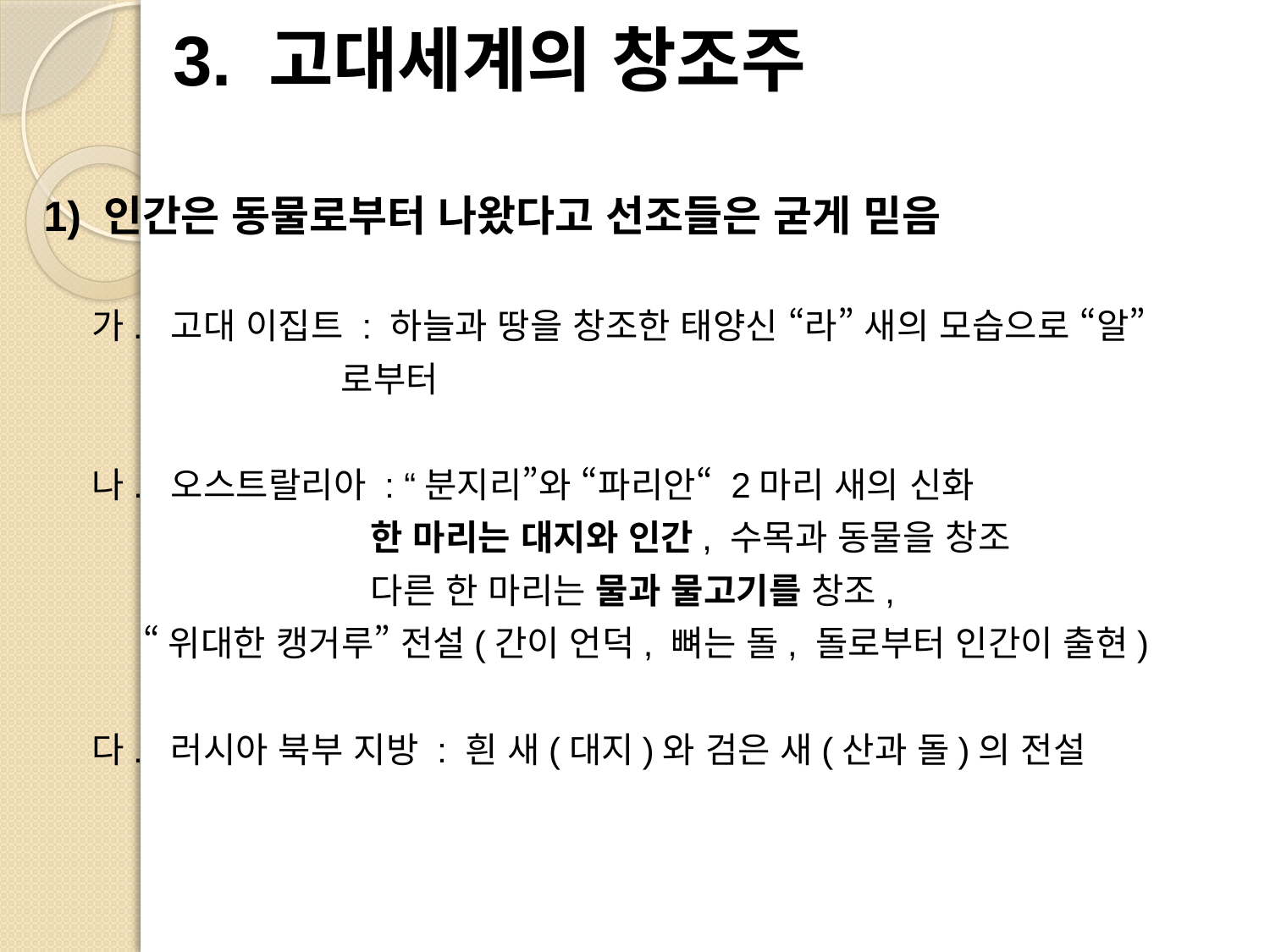

# 3. 고대세계의 창조주

1) 인간은 동물로부터 나왔다고 선조들은 굳게 믿음

    가.  고대 이집트 : 하늘과 땅을 창조한 태양신 “라” 새의 모습으로 “알”
                             로부터

    나.  오스트랄리아 : “분지리”와 “파리안“ 2마리 새의 신화
                                한 마리는 대지와 인간, 수목과 동물을 창조
                                다른 한 마리는 물과 물고기를 창조,
          “위대한 캥거루” 전설(간이 언덕, 뼈는 돌, 돌로부터 인간이 출현)

    다.  러시아 북부 지방 : 흰 새(대지)와 검은 새(산과 돌)의 전설